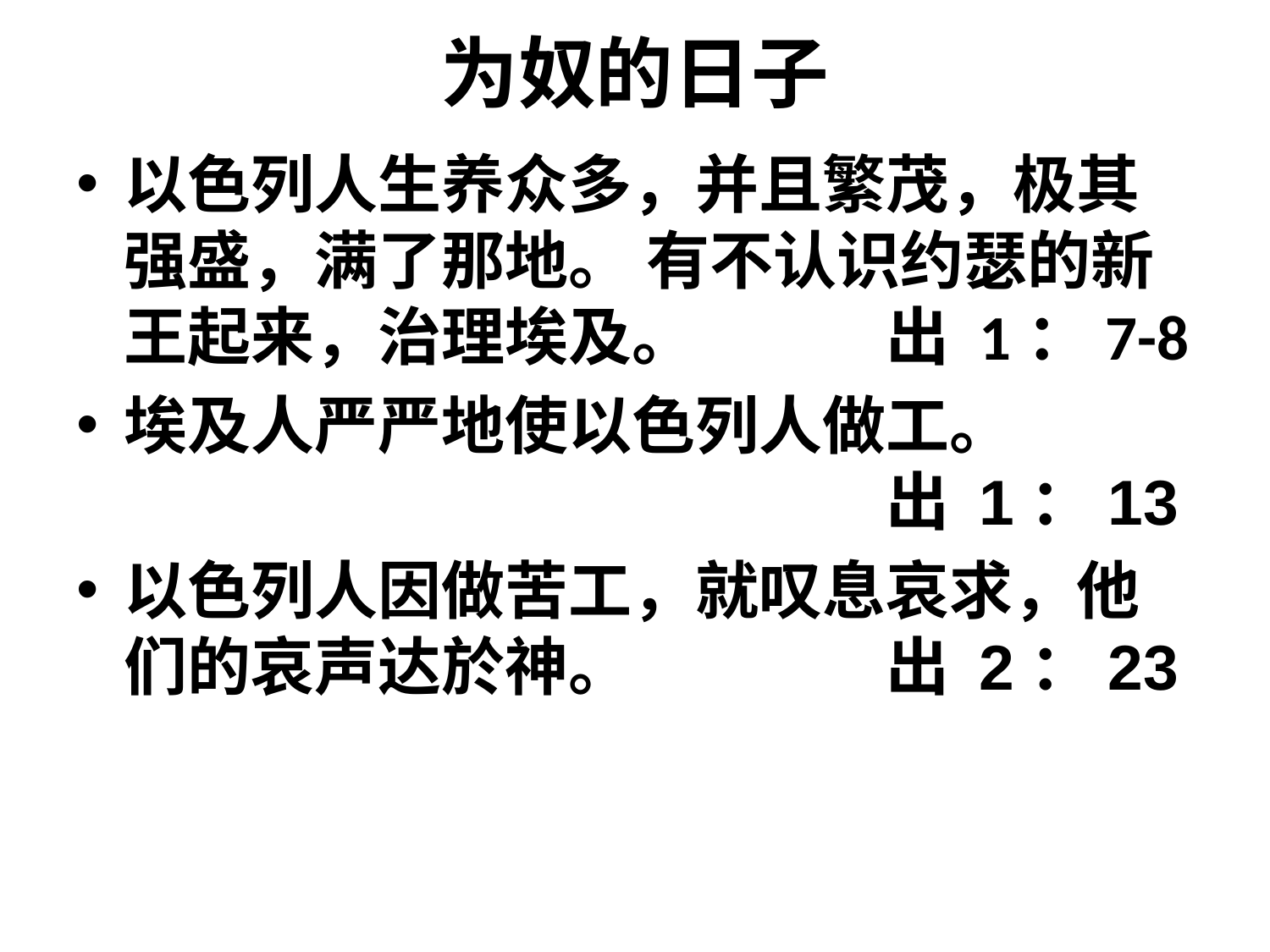

# 为奴的日子
以色列人生养众多，并且繁茂，极其强盛，满了那地。 有不认识约瑟的新王起来，治理埃及。		出 1：7-8
埃及人严严地使以色列人做工。							出 1：13
以色列人因做苦工，就叹息哀求，他们的哀声达於神。 		出 2：23